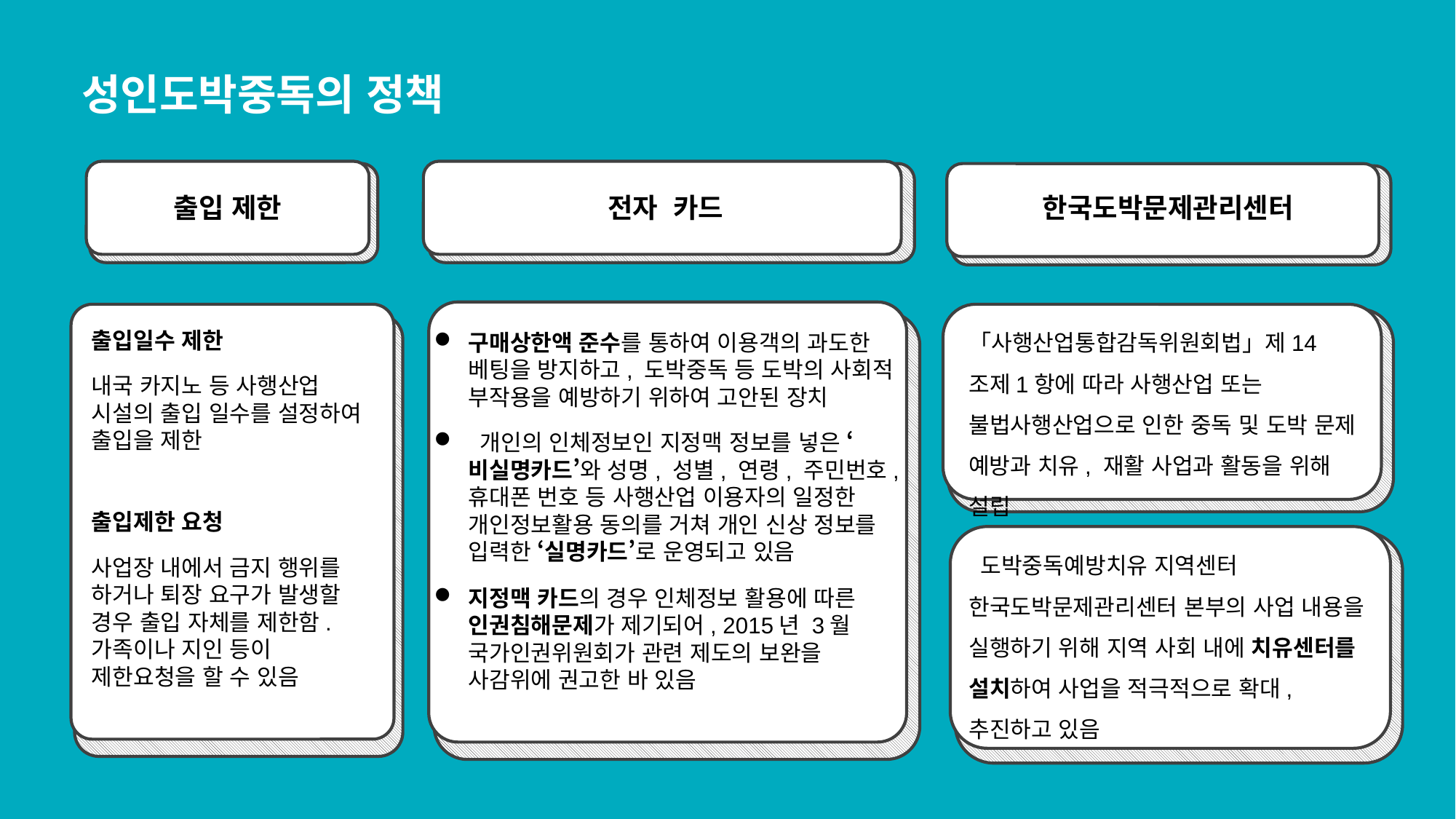

성인도박중독의 정책

 전자  카드
한국도박문제관리센터
출입 제한

구매상한액 준수를 통하여 이용객의 과도한 베팅을 방지하고, 도박중독 등 도박의 사회적 부작용을 예방하기 위하여 고안된 장치

 개인의 인체정보인 지정맥 정보를 넣은 ‘비실명카드’와 성명, 성별, 연령, 주민번호, 휴대폰 번호 등 사행산업 이용자의 일정한 개인정보활용 동의를 거쳐 개인 신상 정보를 입력한 ‘실명카드’로 운영되고 있음

지정맥 카드의 경우 인체정보 활용에 따른 인권침해문제가 제기되어, 2015년 3월 국가인권위원회가 관련 제도의 보완을 사감위에 권고한 바 있음

「사행산업통합감독위원회법」제14조제1항에 따라 사행산업 또는 불법사행산업으로 인한 중독 및 도박 문제 예방과 치유, 재활 사업과 활동을 위해 설립
출입일수 제한

내국 카지노 등 사행산업 시설의 출입 일수를 설정하여 출입을 제한

출입제한 요청

사업장 내에서 금지 행위를 하거나 퇴장 요구가 발생할 경우 출입 자체를 제한함.
가족이나 지인 등이 제한요청을 할 수 있음

 도박중독예방치유 지역센터
한국도박문제관리센터 본부의 사업 내용을 실행하기 위해 지역 사회 내에 치유센터를 설치하여 사업을 적극적으로 확대, 추진하고 있음